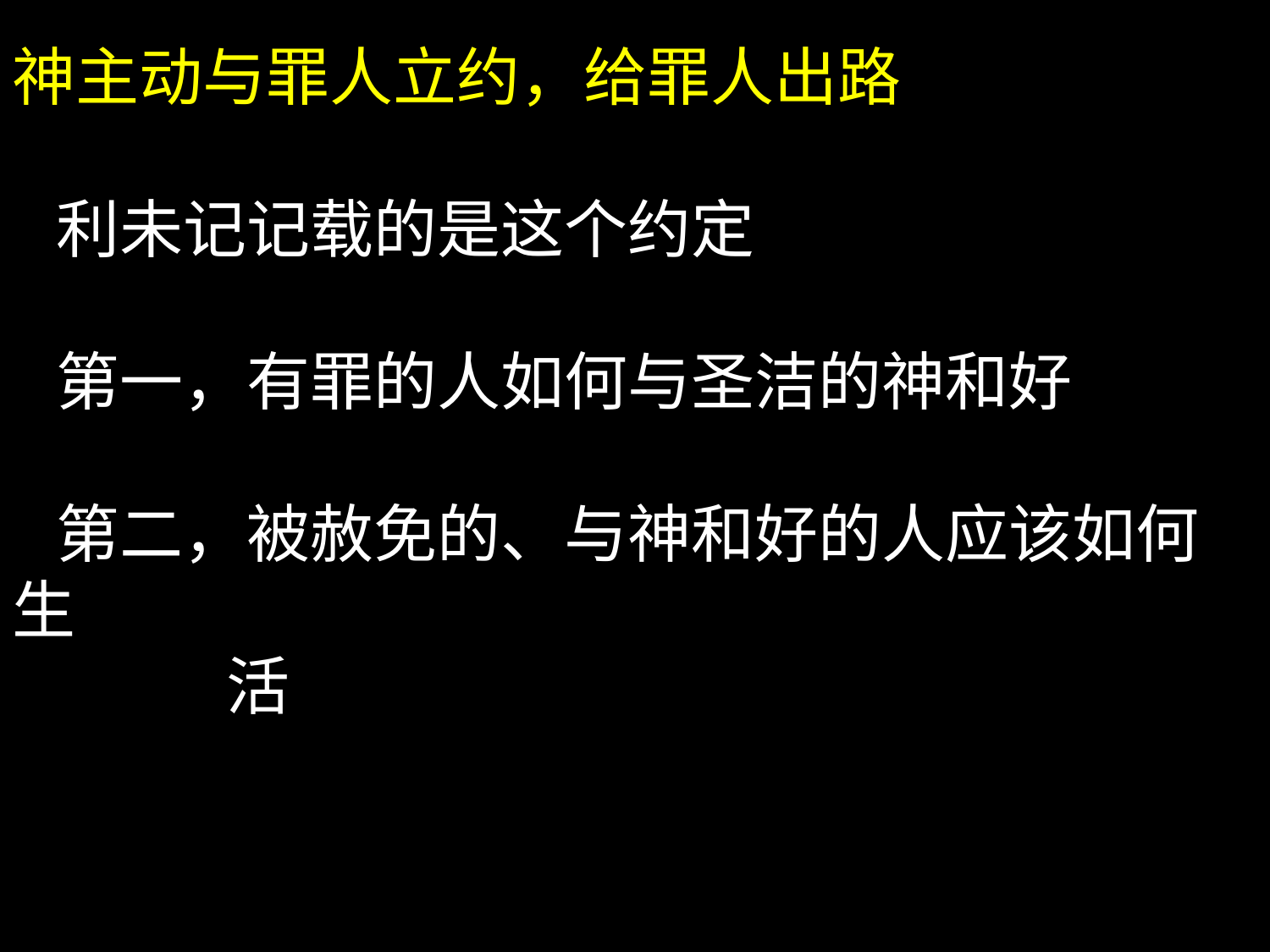

神主动与罪人立约，给罪人出路

  利未记记载的是这个约定

  第一，有罪的人如何与圣洁的神和好

  第二，被赦免的、与神和好的人应该如何生
              活